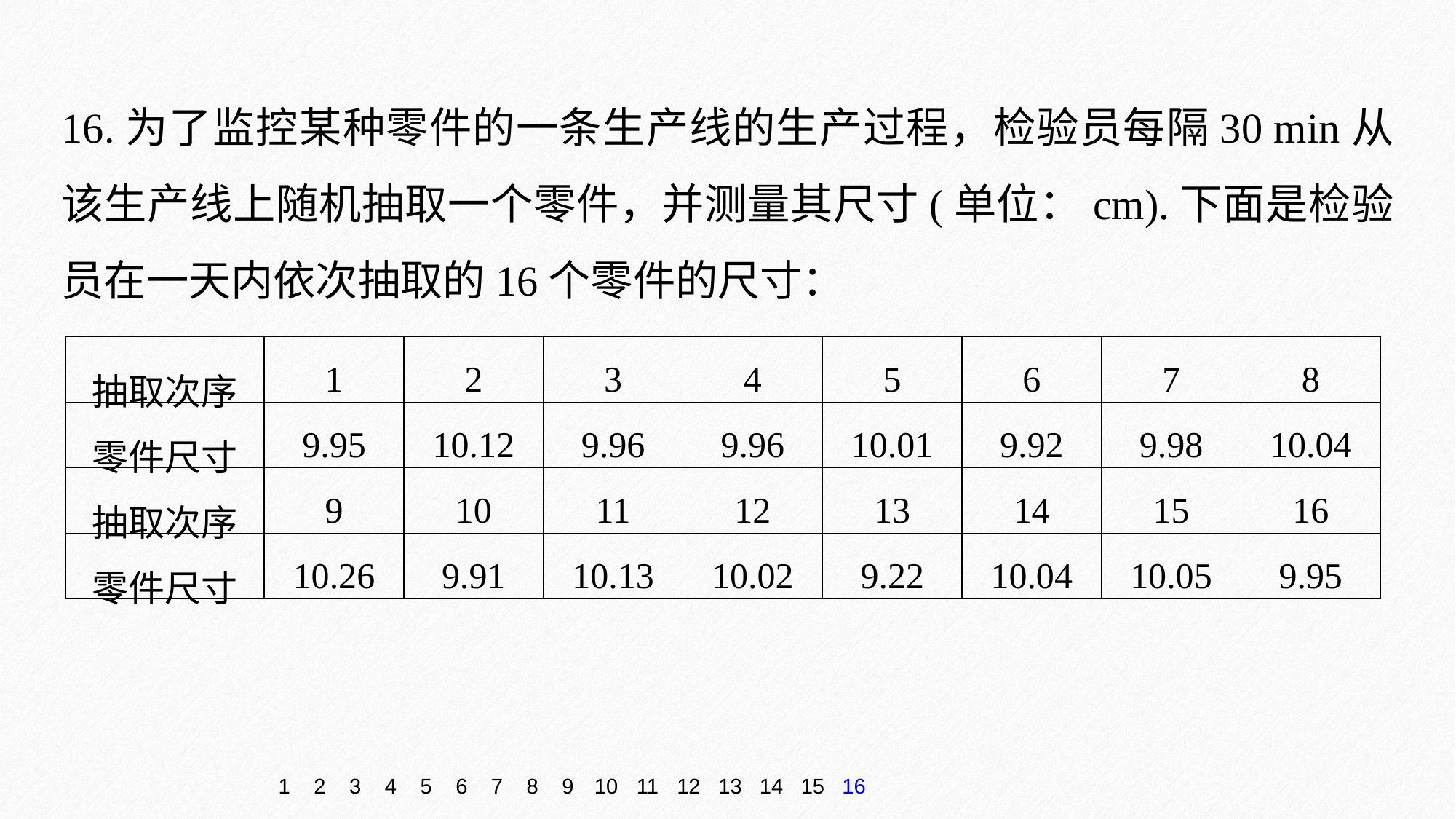

16.为了监控某种零件的一条生产线的生产过程，检验员每隔30 min从该生产线上随机抽取一个零件，并测量其尺寸(单位：cm).下面是检验员在一天内依次抽取的16个零件的尺寸：
| 抽取次序 | 1 | 2 | 3 | 4 | 5 | 6 | 7 | 8 |
| --- | --- | --- | --- | --- | --- | --- | --- | --- |
| 零件尺寸 | 9.95 | 10.12 | 9.96 | 9.96 | 10.01 | 9.92 | 9.98 | 10.04 |
| 抽取次序 | 9 | 10 | 11 | 12 | 13 | 14 | 15 | 16 |
| 零件尺寸 | 10.26 | 9.91 | 10.13 | 10.02 | 9.22 | 10.04 | 10.05 | 9.95 |
1
2
3
4
5
6
7
8
9
10
11
12
13
14
15
16